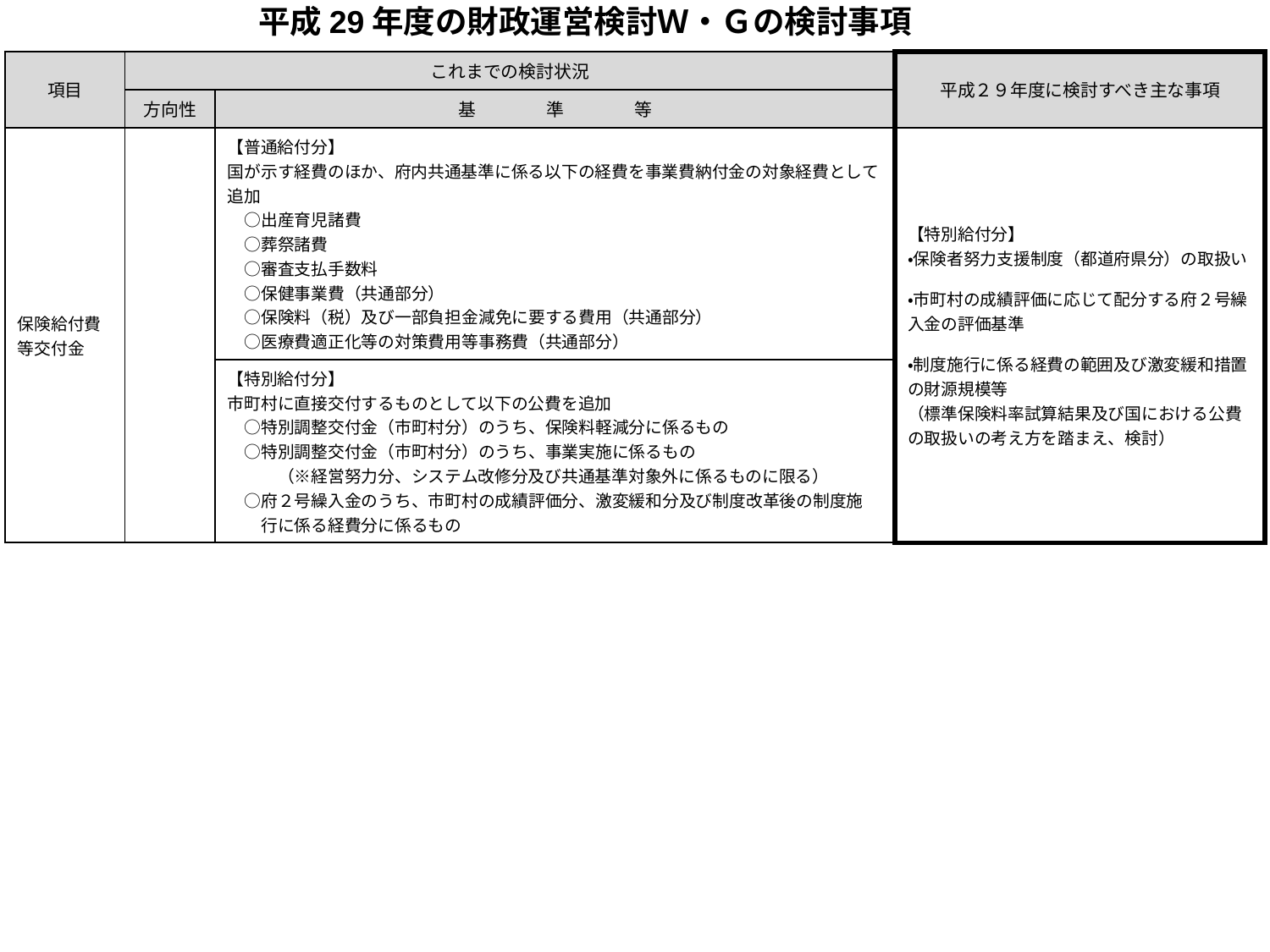

# 平成29年度の財政運営検討Ｗ・Ｇの検討事項
| 項目 | これまでの検討状況 |  | 平成２９年度に検討すべき主な事項 |
| --- | --- | --- | --- |
|  | 方向性 | 基　　　　準　　　　等 |  |
| 保険給付費等交付金 |  | 【普通給付分】　 国が示す経費のほか、府内共通基準に係る以下の経費を事業費納付金の対象経費として 追加 　○出産育児諸費 　○葬祭諸費 　○審査支払手数料 　○保健事業費（共通部分） 　○保険料（税）及び一部負担金減免に要する費用（共通部分） 　○医療費適正化等の対策費用等事務費（共通部分） | 【特別給付分】 ・保険者努力支援制度（都道府県分）の取扱い ・市町村の成績評価に応じて配分する府２号繰入金の評価基準 ・制度施行に係る経費の範囲及び激変緩和措置の財源規模等 （標準保険料率試算結果及び国における公費の取扱いの考え方を踏まえ、検討） |
|  |  | 【特別給付分】　　 市町村に直接交付するものとして以下の公費を追加　 　○特別調整交付金（市町村分）のうち、保険料軽減分に係るもの 　○特別調整交付金（市町村分）のうち、事業実施に係るもの　 　　　（※経営努力分、システム改修分及び共通基準対象外に係るものに限る） 　○府２号繰入金のうち、市町村の成績評価分、激変緩和分及び制度改革後の制度施 　　行に係る経費分に係るもの |  |